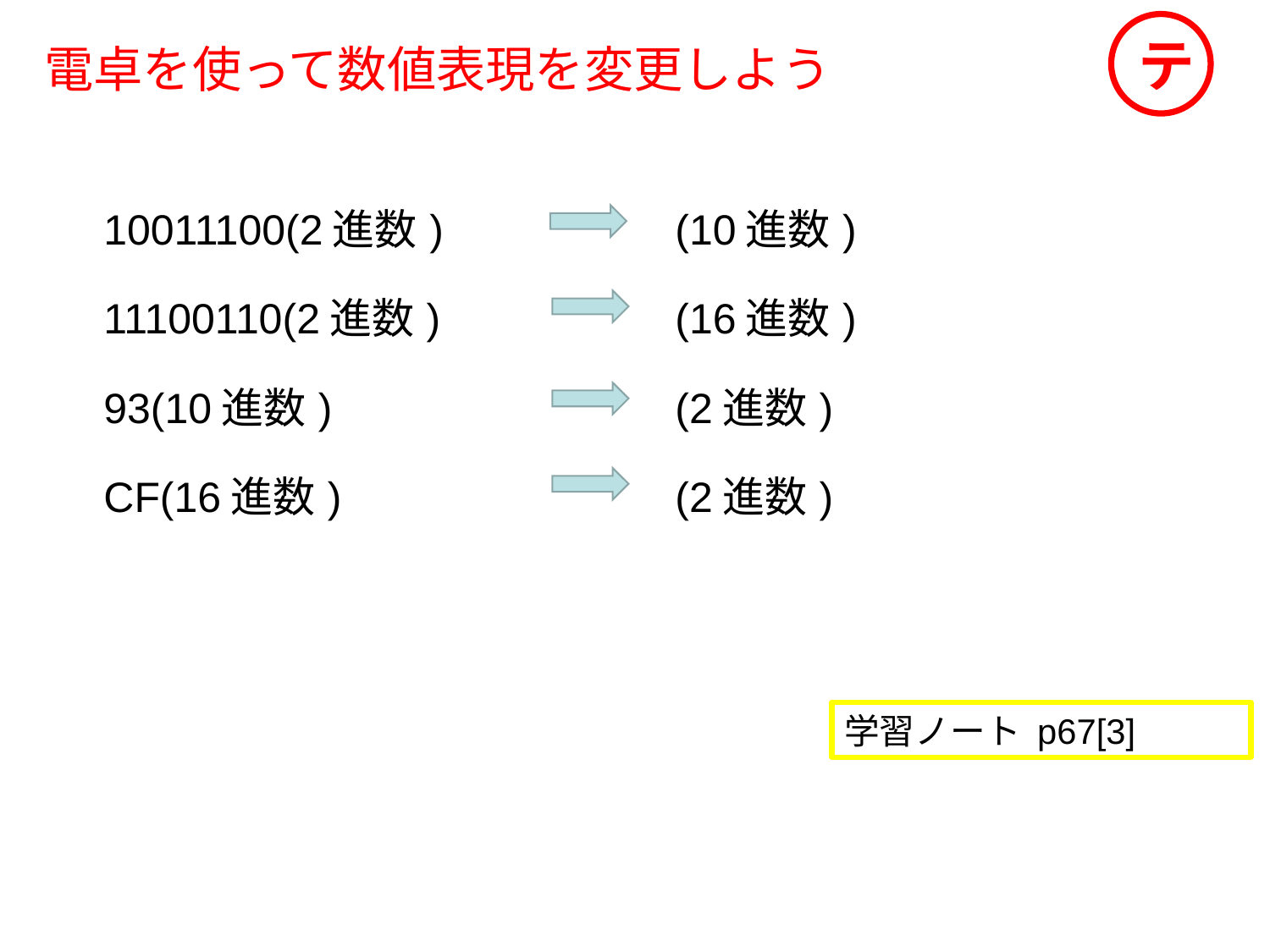

テ
電卓を使って数値表現を変更しよう
| 10011100(2進数) |  | (10進数) |
| --- | --- | --- |
| 11100110(2進数) |  | (16進数) |
| 93(10進数) |  | (2進数) |
| CF(16進数) |  | (2進数) |

学習ノート p67[3]